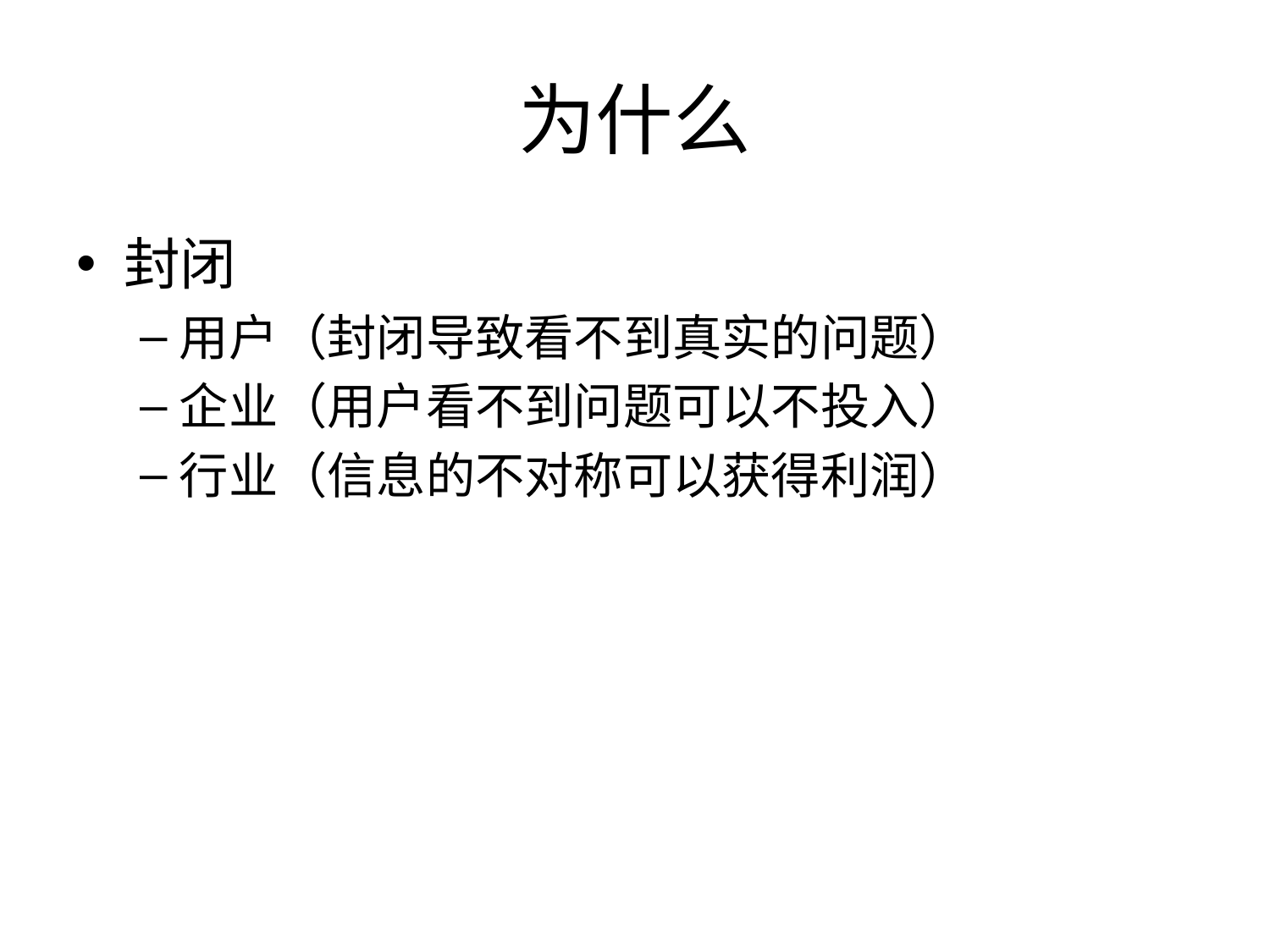

# 为什么
封闭
用户（封闭导致看不到真实的问题）
企业（用户看不到问题可以不投入）
行业（信息的不对称可以获得利润）